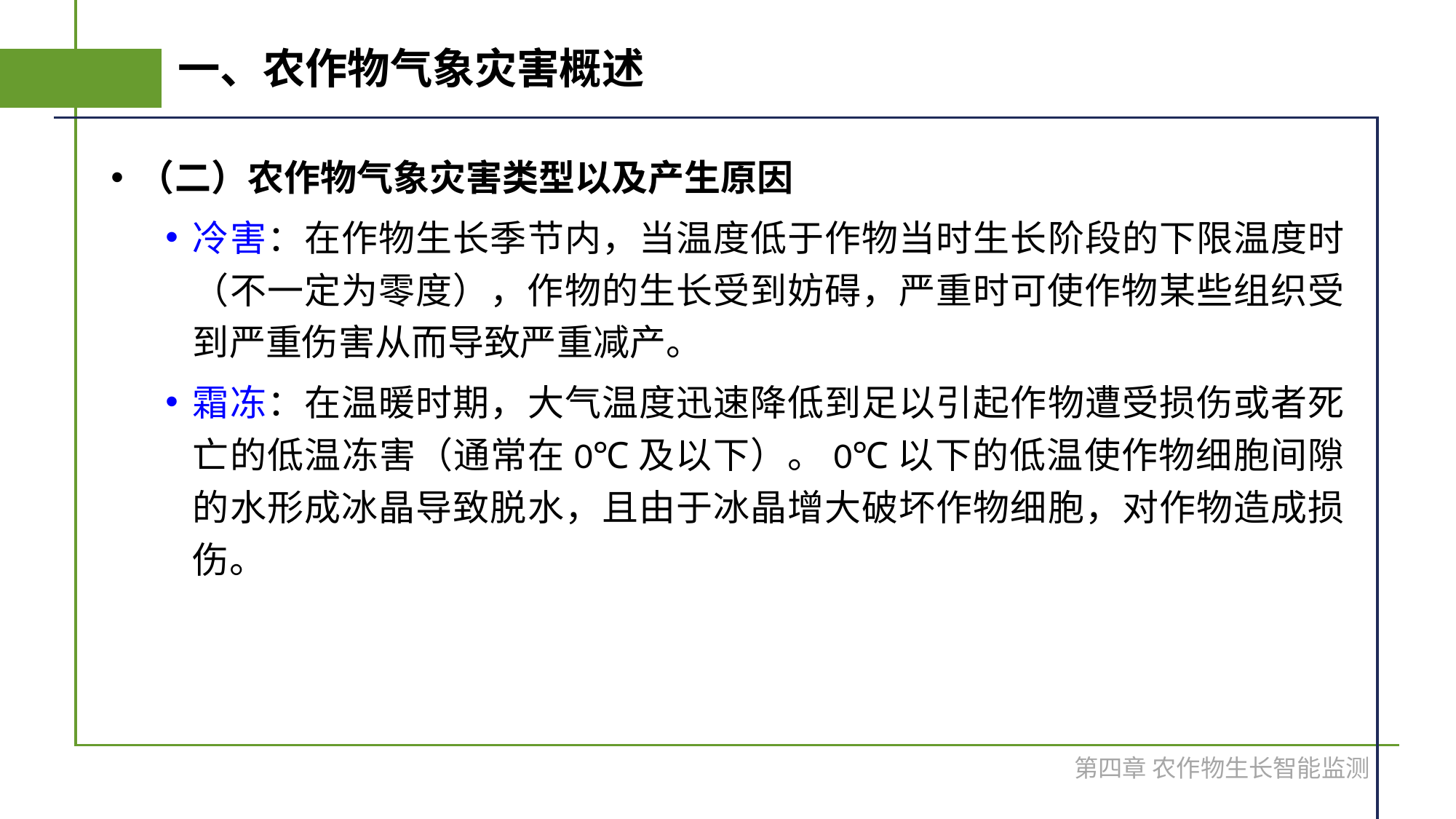

# 一、农作物气象灾害概述
（二）农作物气象灾害类型以及产生原因
冷害：在作物生长季节内，当温度低于作物当时生长阶段的下限温度时（不一定为零度），作物的生长受到妨碍，严重时可使作物某些组织受到严重伤害从而导致严重减产。
霜冻：在温暖时期，大气温度迅速降低到足以引起作物遭受损伤或者死亡的低温冻害（通常在0℃及以下）。0℃以下的低温使作物细胞间隙的水形成冰晶导致脱水，且由于冰晶增大破坏作物细胞，对作物造成损伤。
第四章 农作物生长智能监测